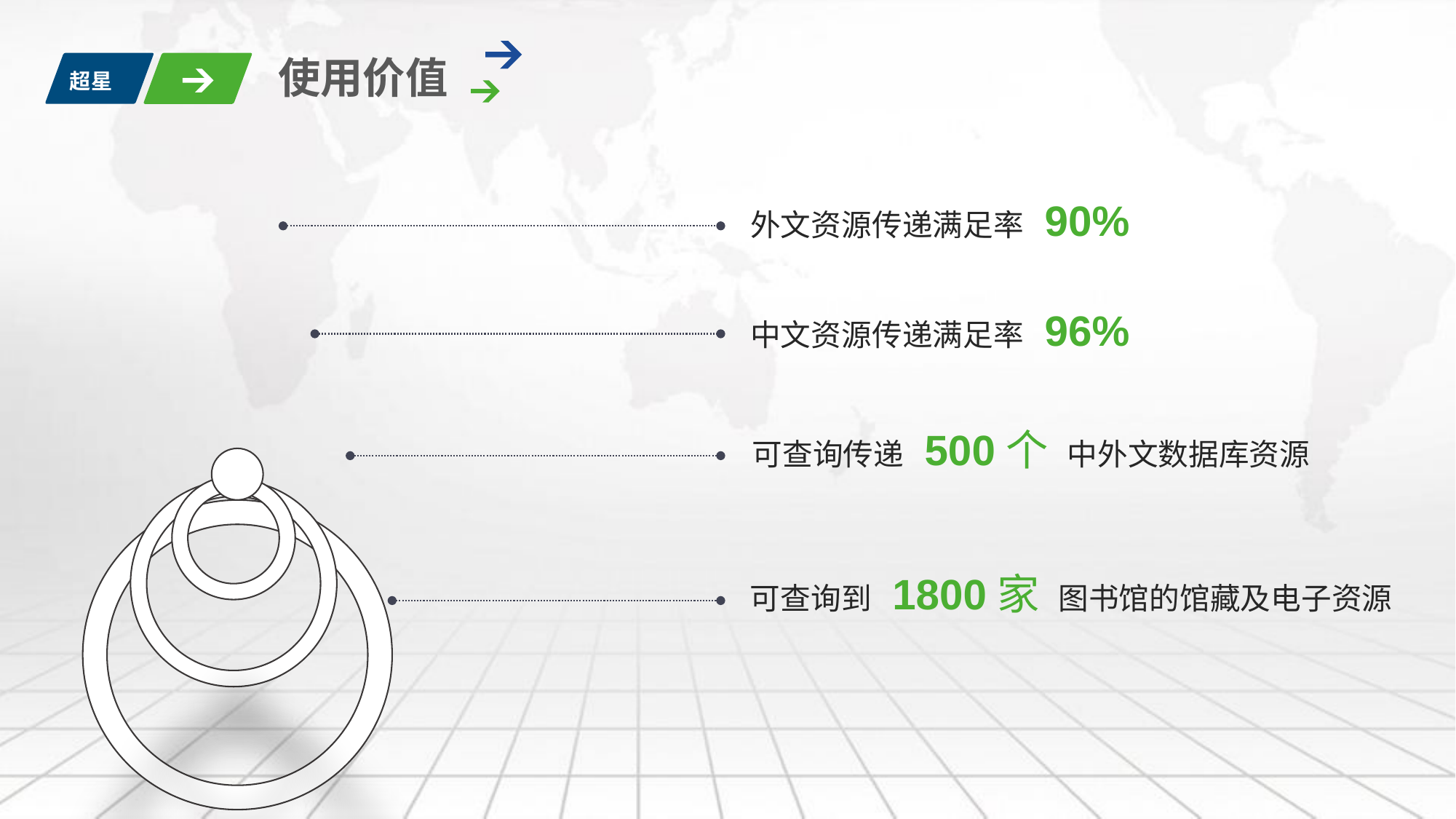

使用价值

超星

外文资源传递满足率  90%
中文资源传递满足率  96%
可查询传递  500个  中外文数据库资源

可查询到  1800家  图书馆的馆藏及电子资源